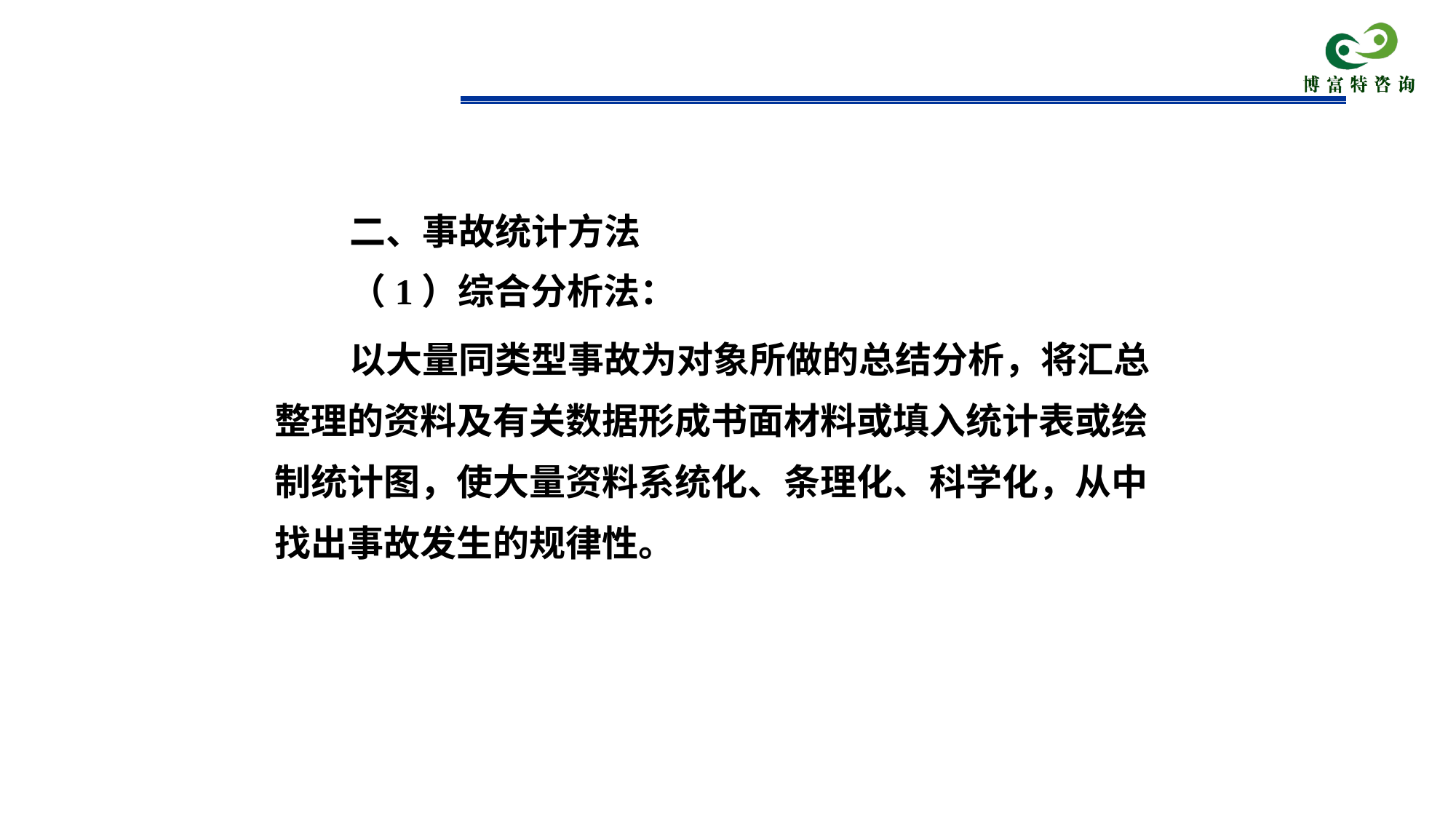

二、事故统计方法
（1）综合分析法：
以大量同类型事故为对象所做的总结分析，将汇总整理的资料及有关数据形成书面材料或填入统计表或绘制统计图，使大量资料系统化、条理化、科学化，从中找出事故发生的规律性。